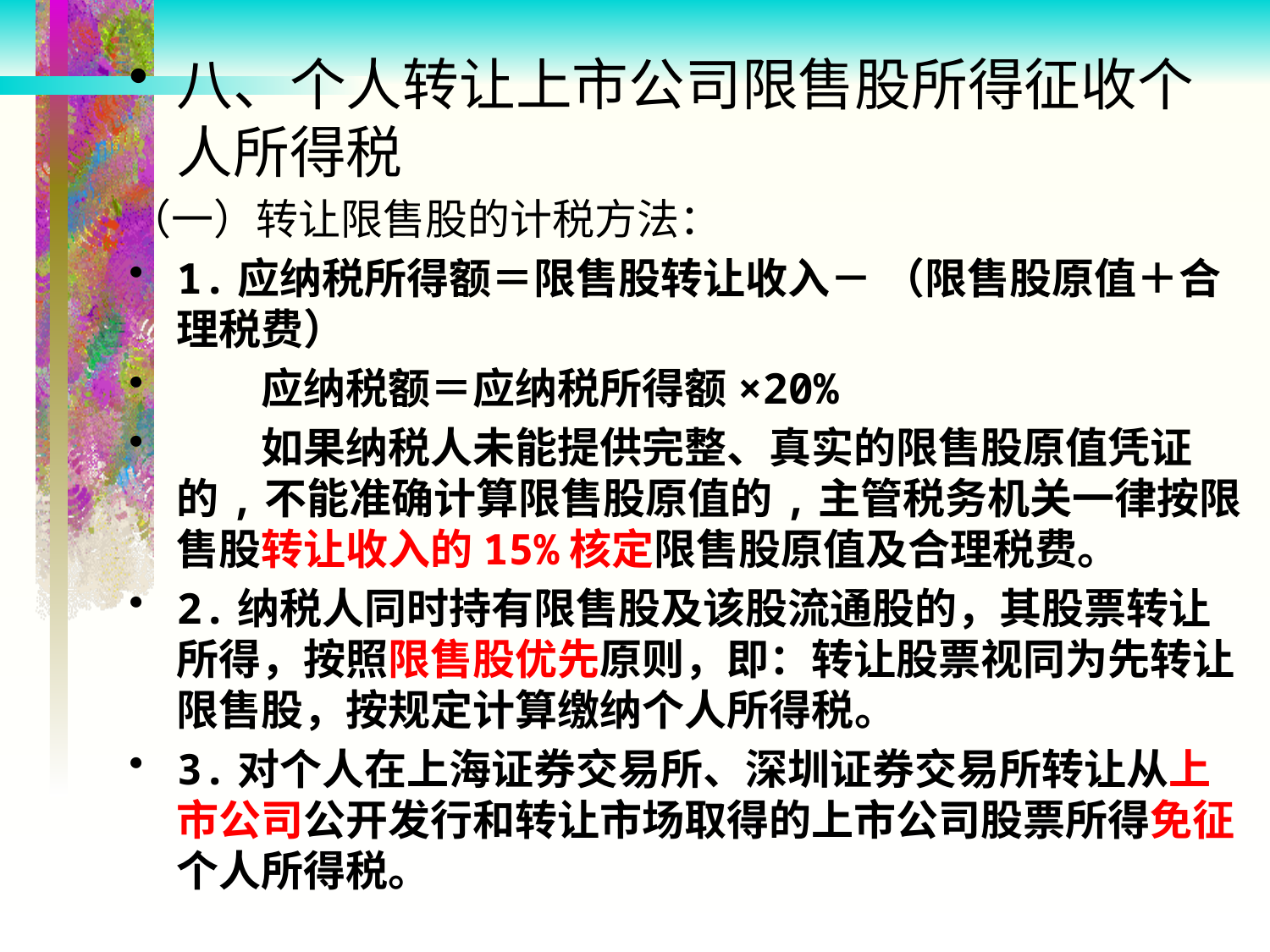

八、个人转让上市公司限售股所得征收个人所得税
（一）转让限售股的计税方法：
1.应纳税所得额＝限售股转让收入－ （限售股原值＋合理税费）
　　应纳税额＝应纳税所得额×20%
　　如果纳税人未能提供完整、真实的限售股原值凭证的,不能准确计算限售股原值的,主管税务机关一律按限售股转让收入的15%核定限售股原值及合理税费。
2.纳税人同时持有限售股及该股流通股的，其股票转让所得，按照限售股优先原则，即：转让股票视同为先转让限售股，按规定计算缴纳个人所得税。
3.对个人在上海证券交易所、深圳证券交易所转让从上市公司公开发行和转让市场取得的上市公司股票所得免征个人所得税。